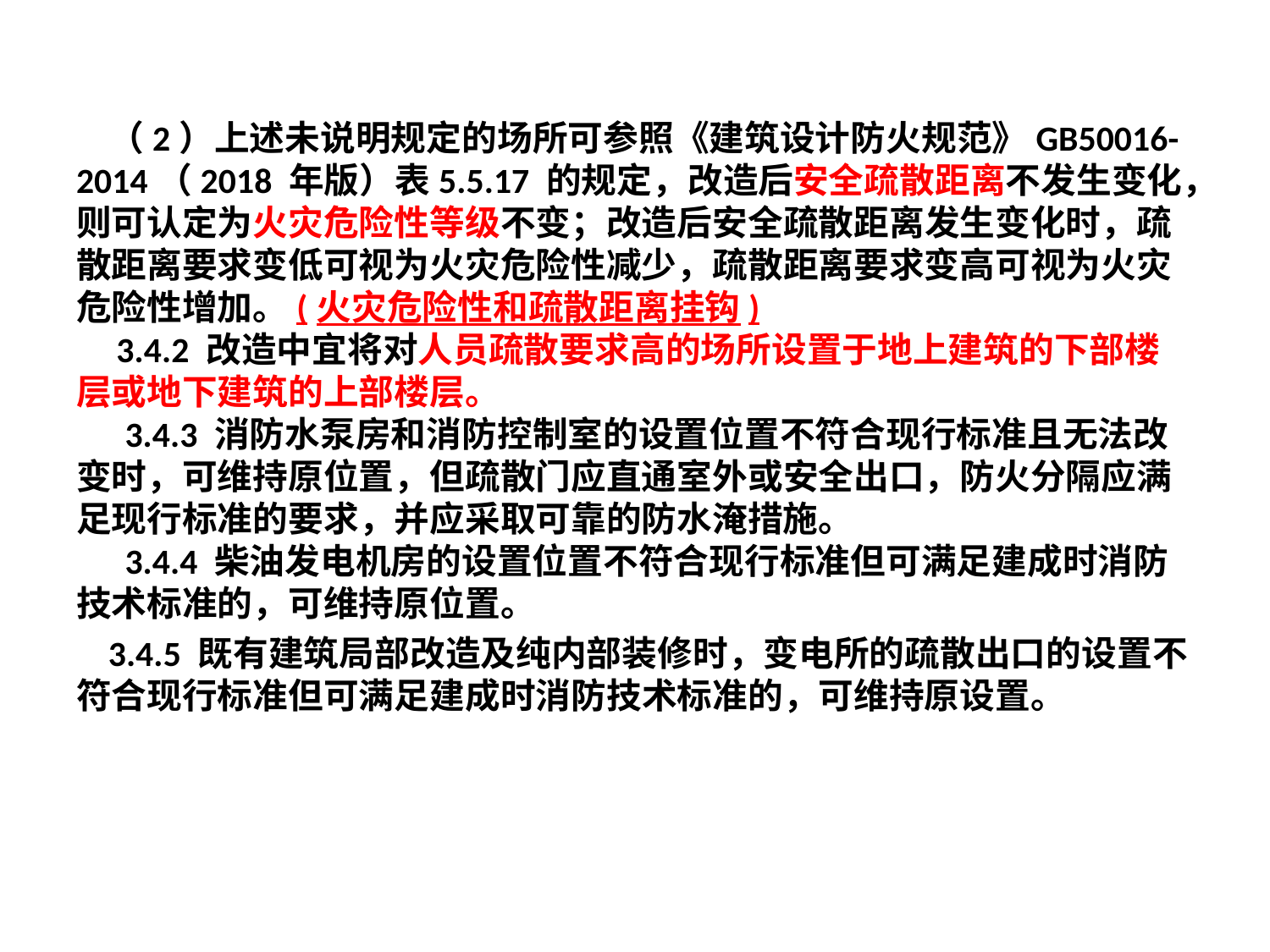

#

   （2）上述未说明规定的场所可参照《建筑设计防火规范》GB50016-2014（2018 年版）表5.5.17 的规定，改造后安全疏散距离不发生变化，则可认定为火灾危险性等级不变；改造后安全疏散距离发生变化时，疏散距离要求变低可视为火灾危险性减少，疏散距离要求变高可视为火灾危险性增加。(火灾危险性和疏散距离挂钩)
     3.4.2 改造中宜将对人员疏散要求高的场所设置于地上建筑的下部楼层或地下建筑的上部楼层。
     3.4.3 消防水泵房和消防控制室的设置位置不符合现行标准且无法改变时，可维持原位置，但疏散门应直通室外或安全出口，防火分隔应满足现行标准的要求，并应采取可靠的防水淹措施。
     3.4.4 柴油发电机房的设置位置不符合现行标准但可满足建成时消防技术标准的，可维持原位置。
    3.4.5 既有建筑局部改造及纯内部装修时，变电所的疏散出口的设置不符合现行标准但可满足建成时消防技术标准的，可维持原设置。